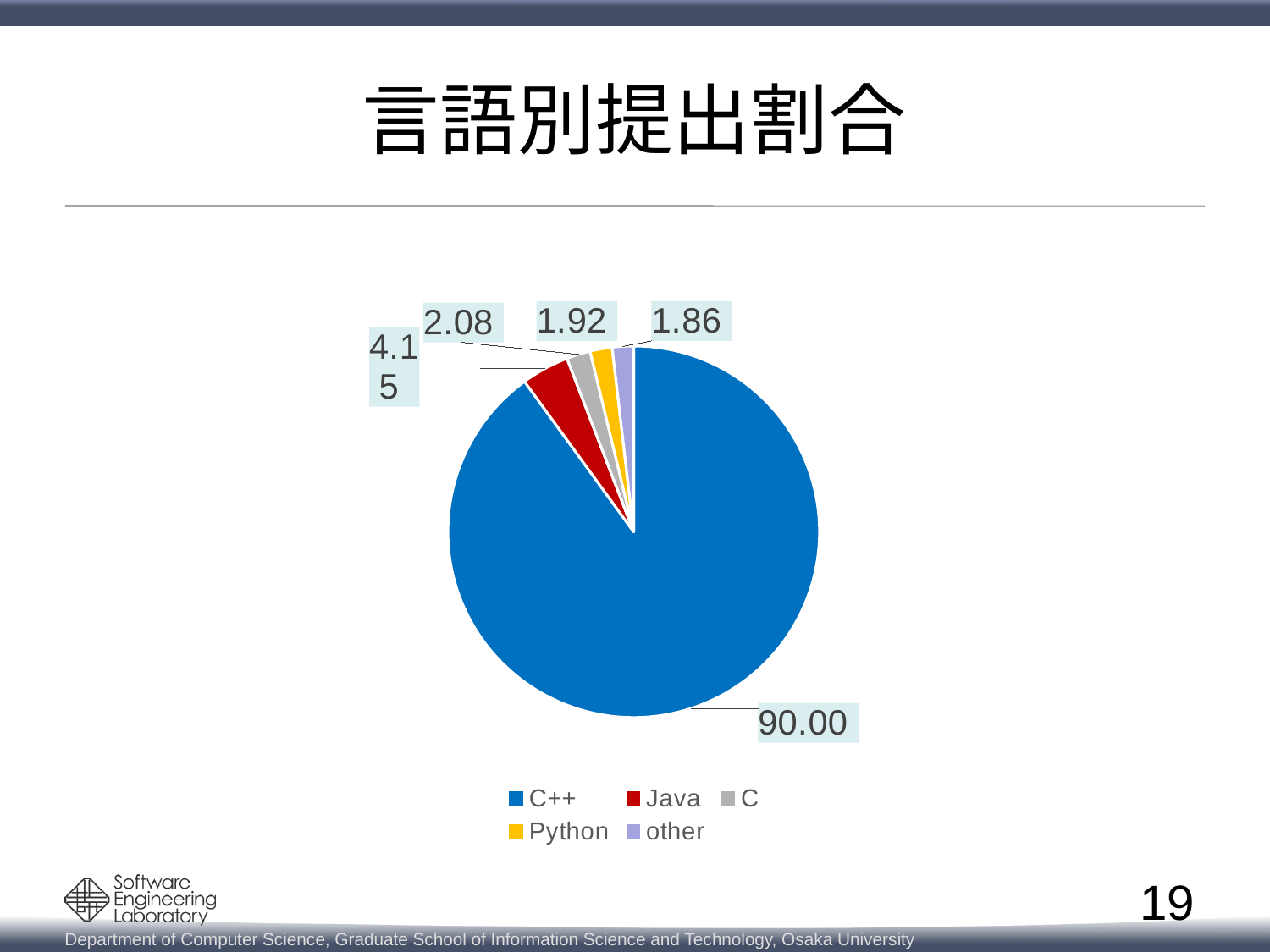

# 言語別提出割合

### Chart

| Category |  |
|---|---|
| C++ | 90.003518 |
| Java | 4.147943 |
| C | 2.075785 |
| Python | 1.917658 |
| other | 1.855096 |
19